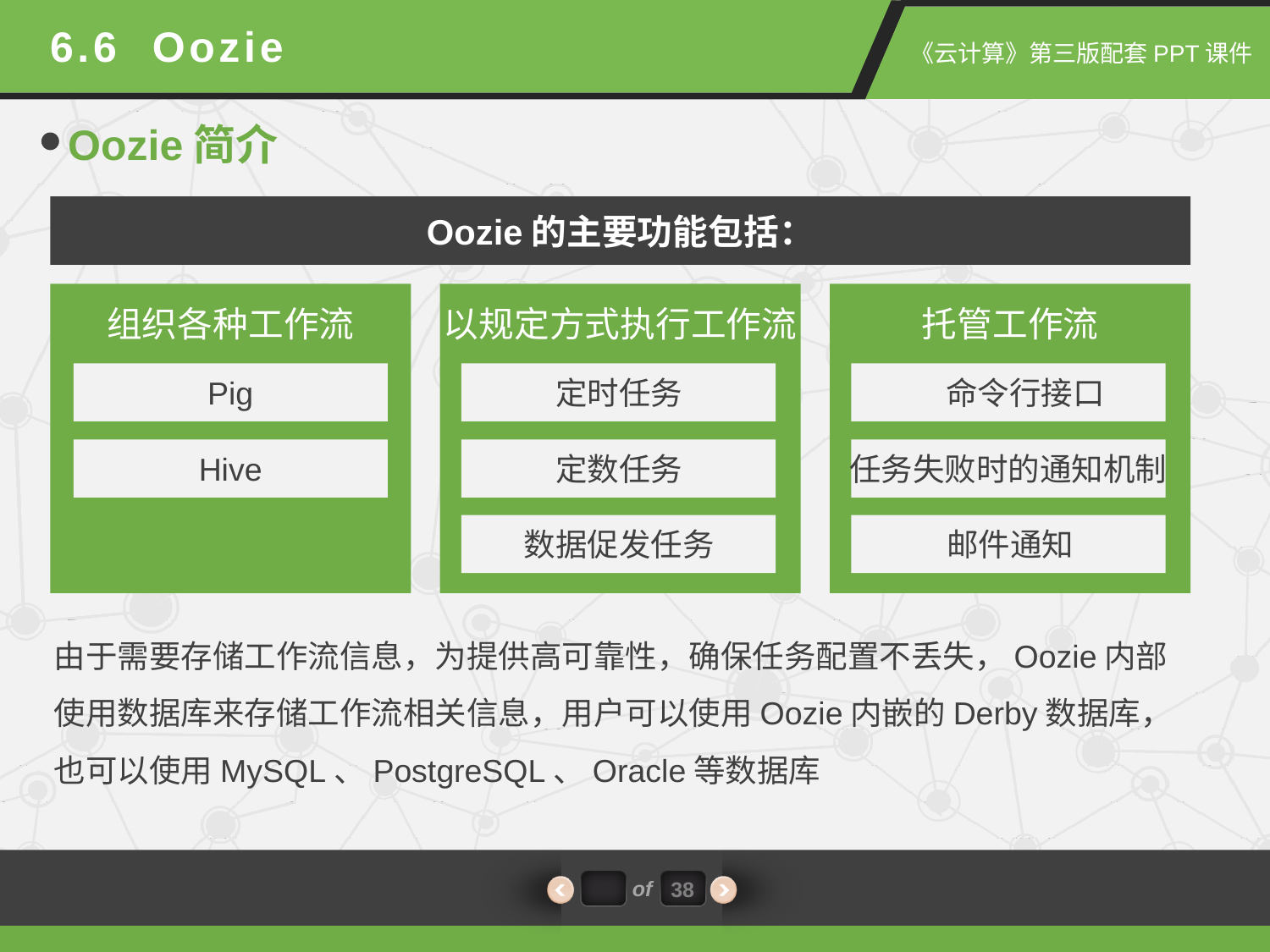

6.6  Oozie
Oozie简介

Oozie的主要功能包括：

组织各种工作流
以规定方式执行工作流
托管工作流

Pig
定时任务
命令行接口

Hive
定数任务
任务失败时的通知机制

数据促发任务
邮件通知
由于需要存储工作流信息，为提供高可靠性，确保任务配置不丢失，Oozie内部使用数据库来存储工作流相关信息，用户可以使用Oozie内嵌的Derby数据库，也可以使用MySQL、PostgreSQL、Oracle等数据库
22